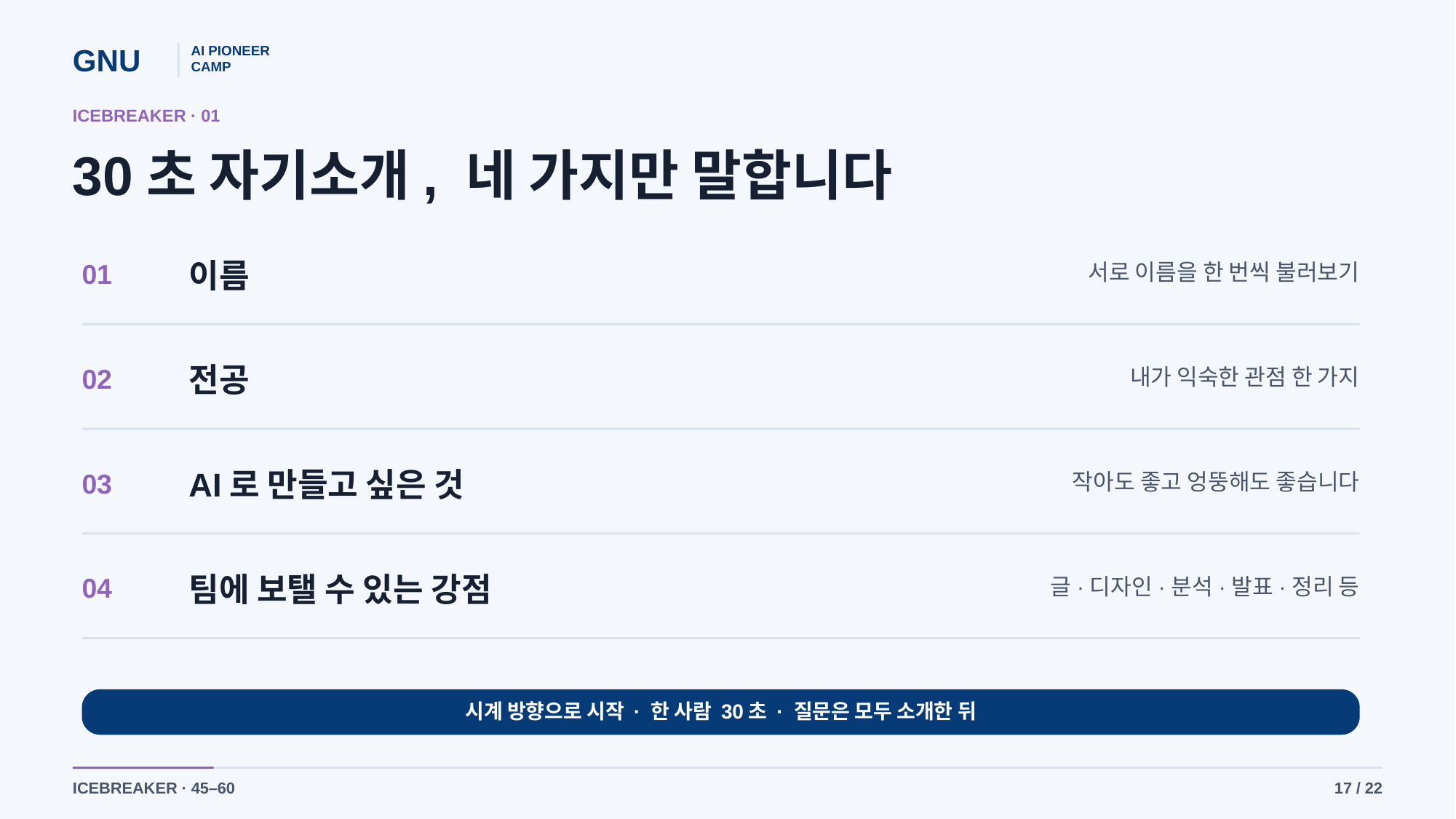

GNU
AI PIONEER
CAMP

ICEBREAKER · 01
30초 자기소개, 네 가지만 말합니다
이름
01
서로 이름을 한 번씩 불러보기

전공
02
내가 익숙한 관점 한 가지

AI로 만들고 싶은 것
03
작아도 좋고 엉뚱해도 좋습니다

팀에 보탤 수 있는 강점
04
글·디자인·분석·발표·정리 등

시계 방향으로 시작 · 한 사람 30초 · 질문은 모두 소개한 뒤

ICEBREAKER · 45–60
17 / 22